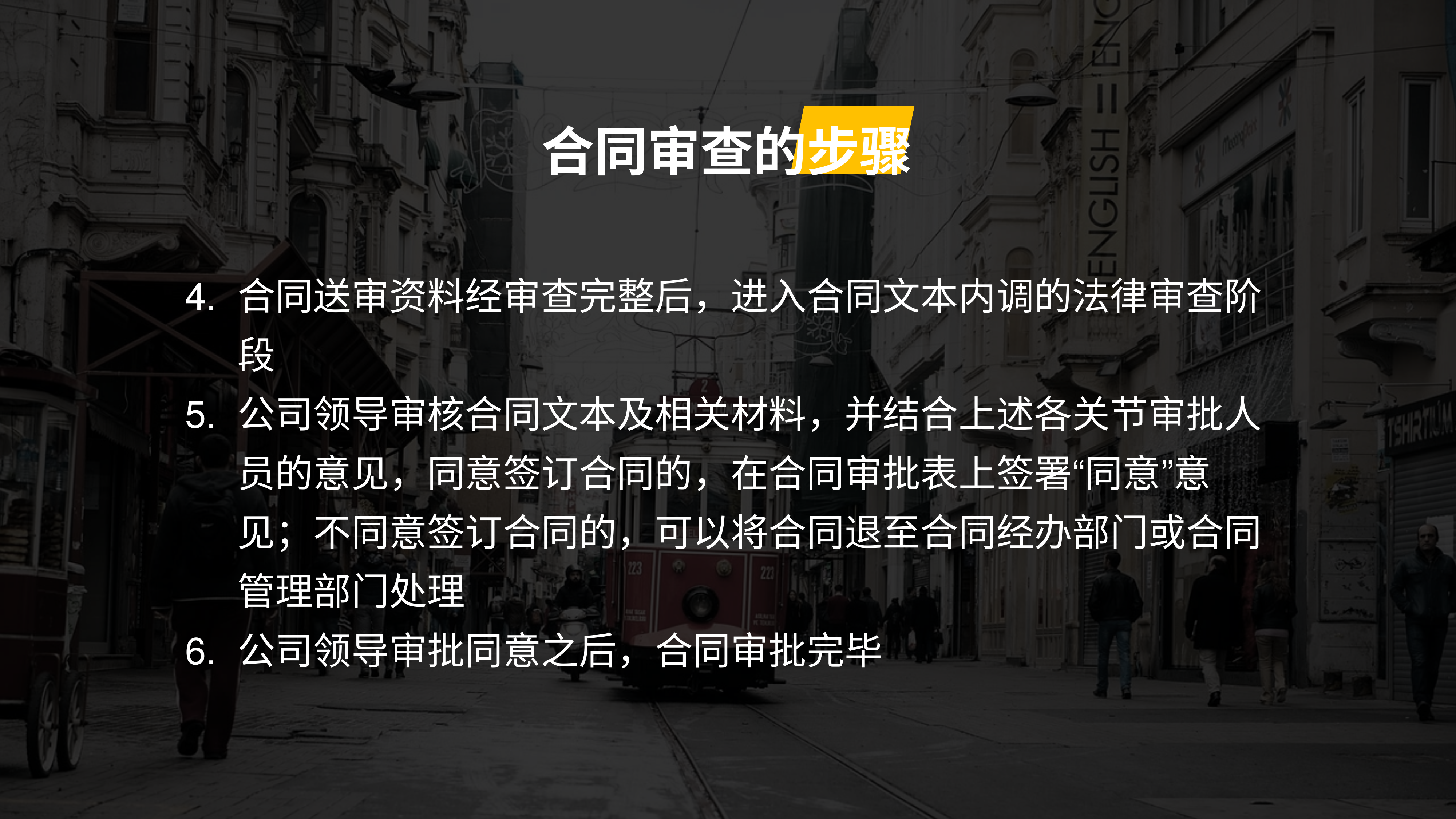

合同送审资料经审查完整后，进入合同文本内调的法律审查阶段
公司领导审核合同文本及相关材料，并结合上述各关节审批人员的意见，同意签订合同的，在合同审批表上签署“同意”意见；不同意签订合同的，可以将合同退至合同经办部门或合同管理部门处理
公司领导审批同意之后，合同审批完毕
合同审查的步骤